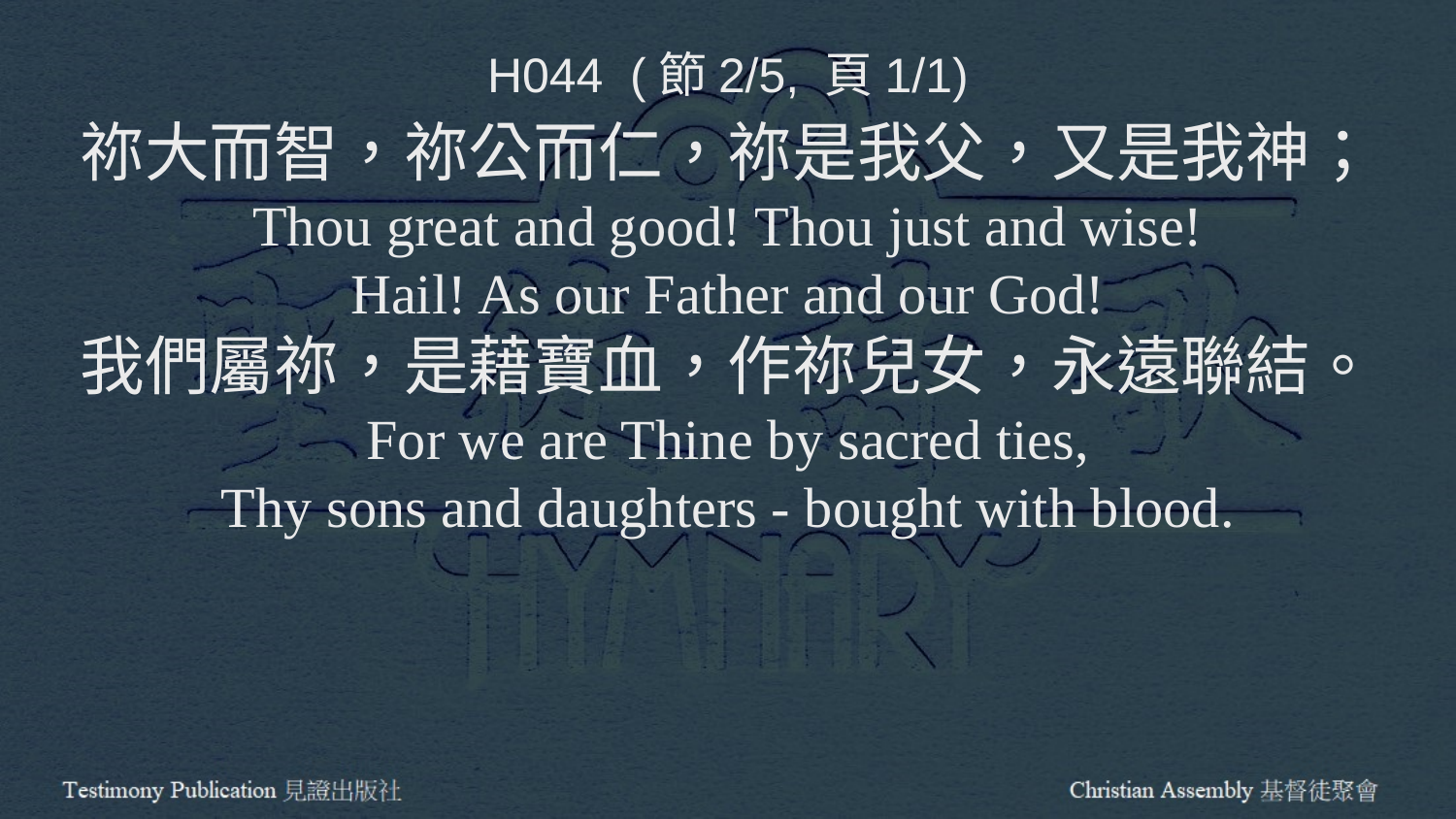

H044  (節2/5, 頁1/1)
祢大而智，祢公而仁，祢是我父，又是我神；
Thou great and good! Thou just and wise!
Hail! As our Father and our God!
我們屬祢，是藉寶血，作祢兒女，永遠聯結。
For we are Thine by sacred ties,
Thy sons and daughters - bought with blood.